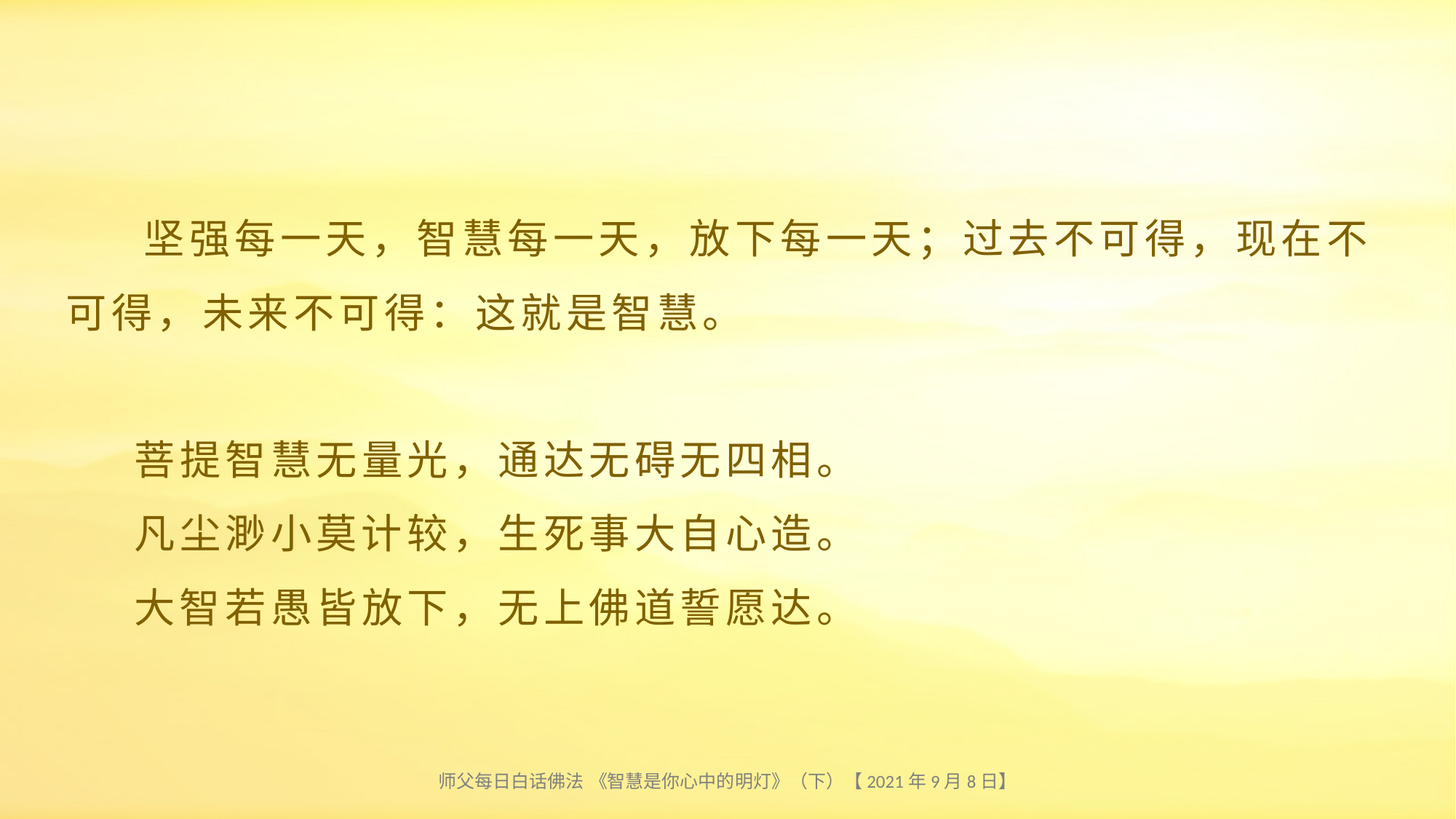

# 坚强每一天，智慧每一天，放下每一天；过去不可得，现在不可得，未来不可得：这就是智慧。 菩提智慧无量光，通达无碍无四相。 凡尘渺小莫计较，生死事大自心造。 大智若愚皆放下，无上佛道誓愿达。
师父每日白话佛法 《智慧是你心中的明灯》（下）【2021年9月8日】